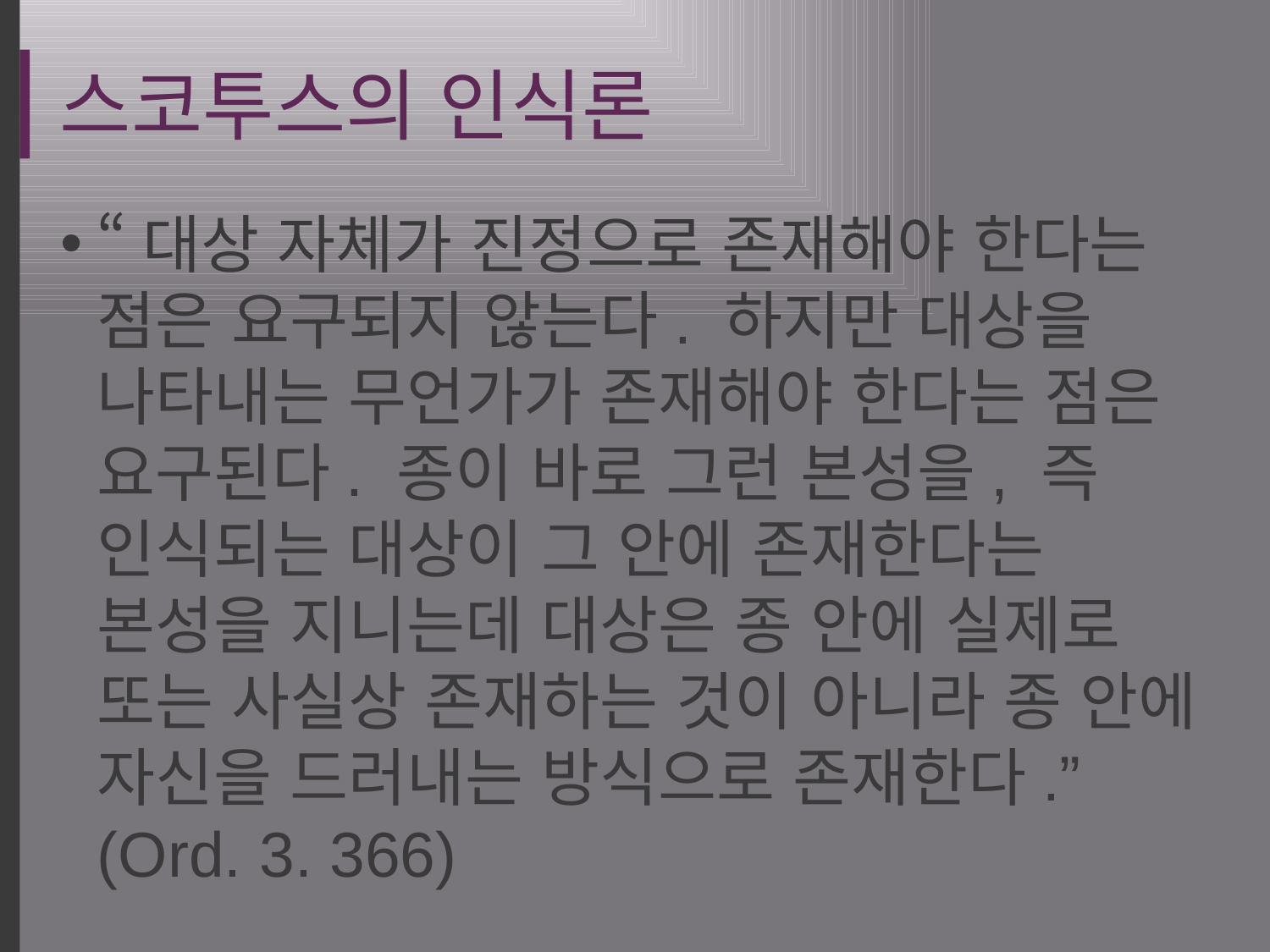

# 스코투스의 인식론
“대상 자체가 진정으로 존재해야 한다는 점은 요구되지 않는다. 하지만 대상을 나타내는 무언가가 존재해야 한다는 점은 요구된다. 종이 바로 그런 본성을, 즉 인식되는 대상이 그 안에 존재한다는 본성을 지니는데 대상은 종 안에 실제로 또는 사실상 존재하는 것이 아니라 종 안에 자신을 드러내는 방식으로 존재한다.” (Ord. 3. 366)